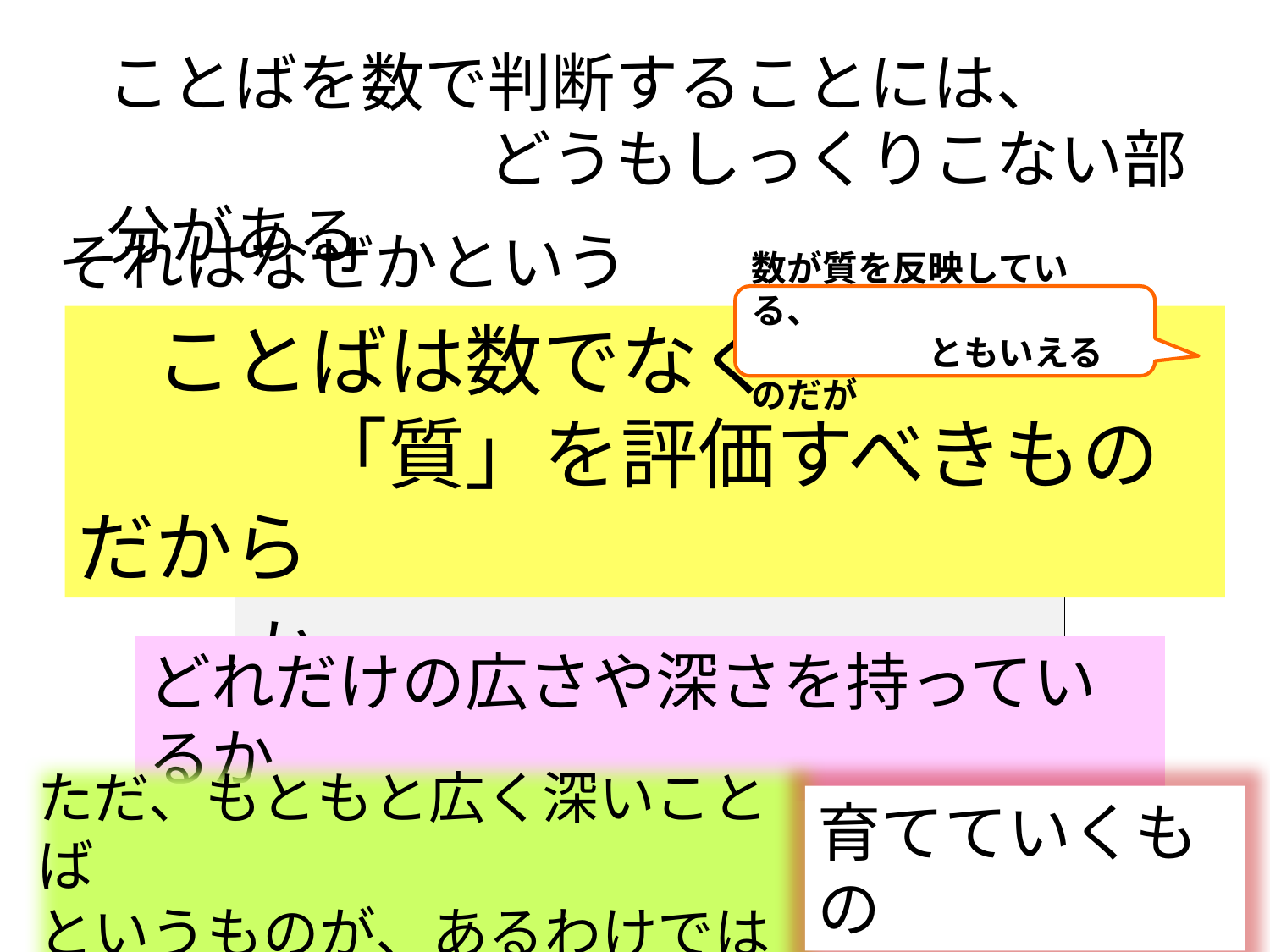

ことばを数で判断することには、
　　　　　　どうもしっくりこない部分がある
それはなぜかというと
数が質を反映している、
　　　　　ともいえるのだが
　ことばは数でなく
　　　「質」を評価すべきものだから
それがどんなことばなのか
どれだけの広さや深さを持っているか
ただ、もともと広く深いことば
というものが、あるわけではなく
育てていくもの